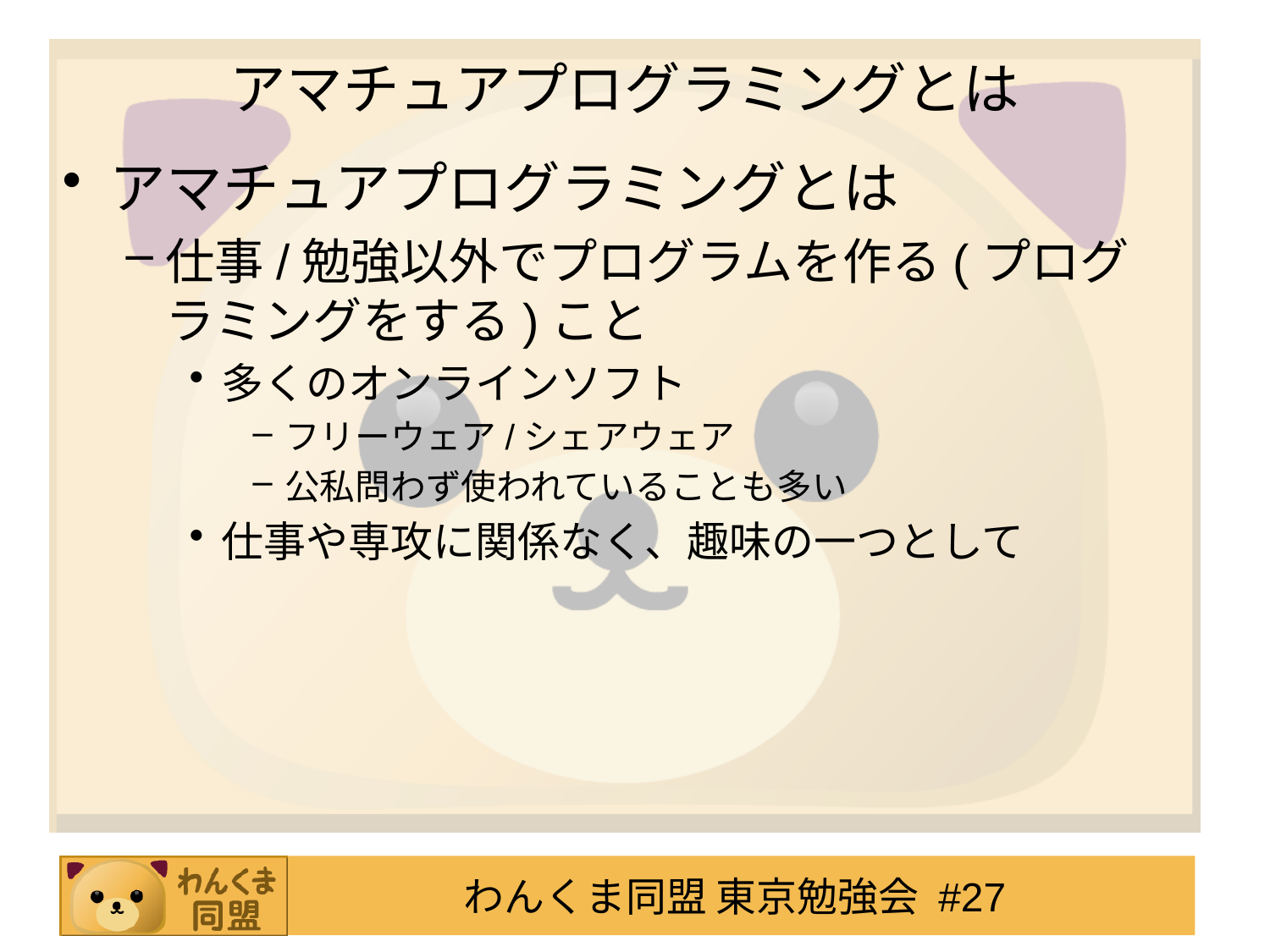

# アマチュアプログラミングとは
アマチュアプログラミングとは
仕事/勉強以外でプログラムを作る(プログラミングをする)こと
多くのオンラインソフト
フリーウェア/シェアウェア
公私問わず使われていることも多い
仕事や専攻に関係なく、趣味の一つとして